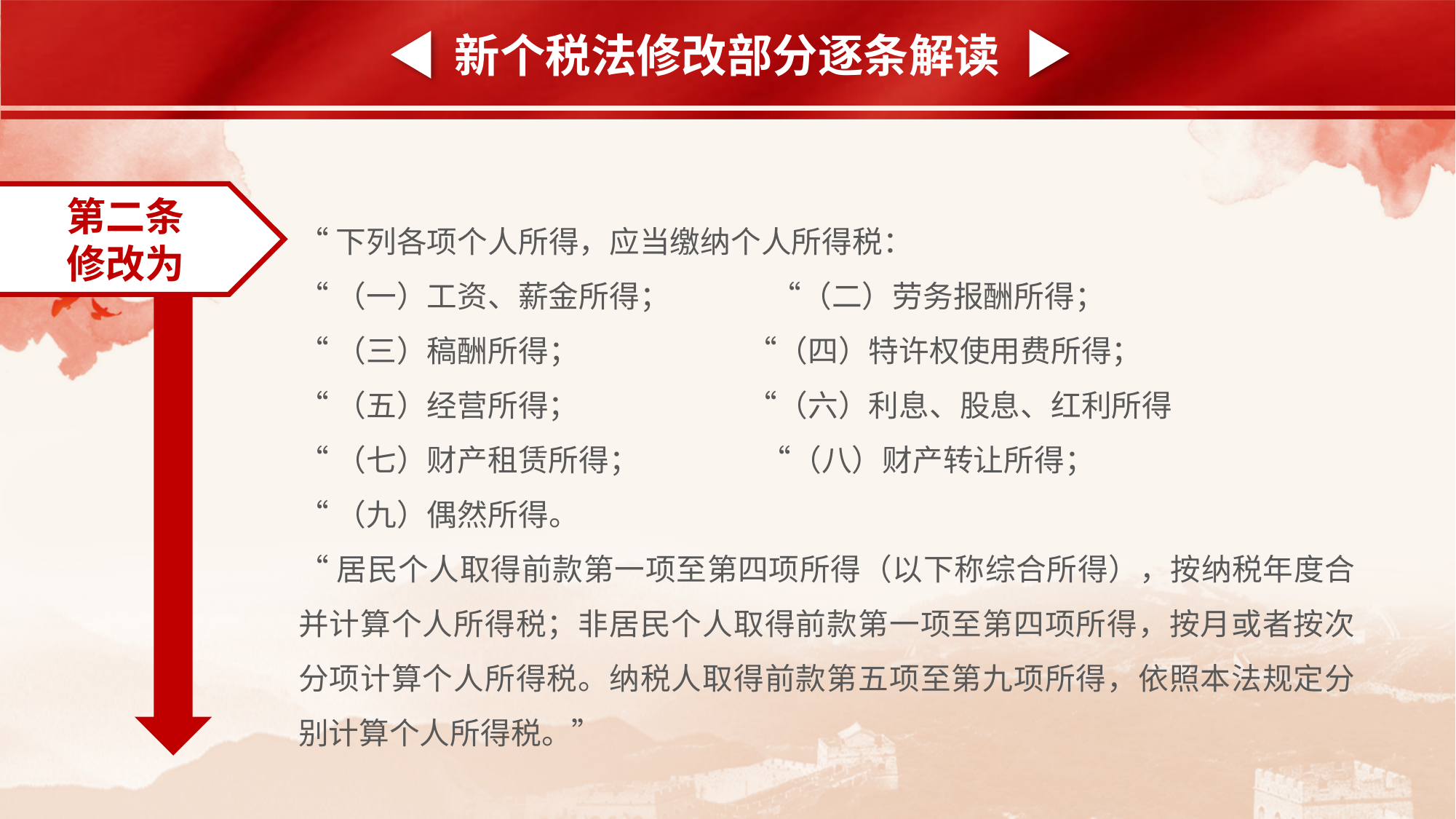

新个税法修改部分逐条解读

第二条
修改为

“下列各项个人所得，应当缴纳个人所得税：
“（一）工资、薪金所得；               “（二）劳务报酬所得；
“（三）稿酬所得；                         “（四）特许权使用费所得；
“（五）经营所得；                         “（六）利息、股息、红利所得
“（七）财产租赁所得；                  “（八）财产转让所得；
“（九）偶然所得。
“居民个人取得前款第一项至第四项所得（以下称综合所得），按纳税年度合并计算个人所得税；非居民个人取得前款第一项至第四项所得，按月或者按次分项计算个人所得税。纳税人取得前款第五项至第九项所得，依照本法规定分别计算个人所得税。”